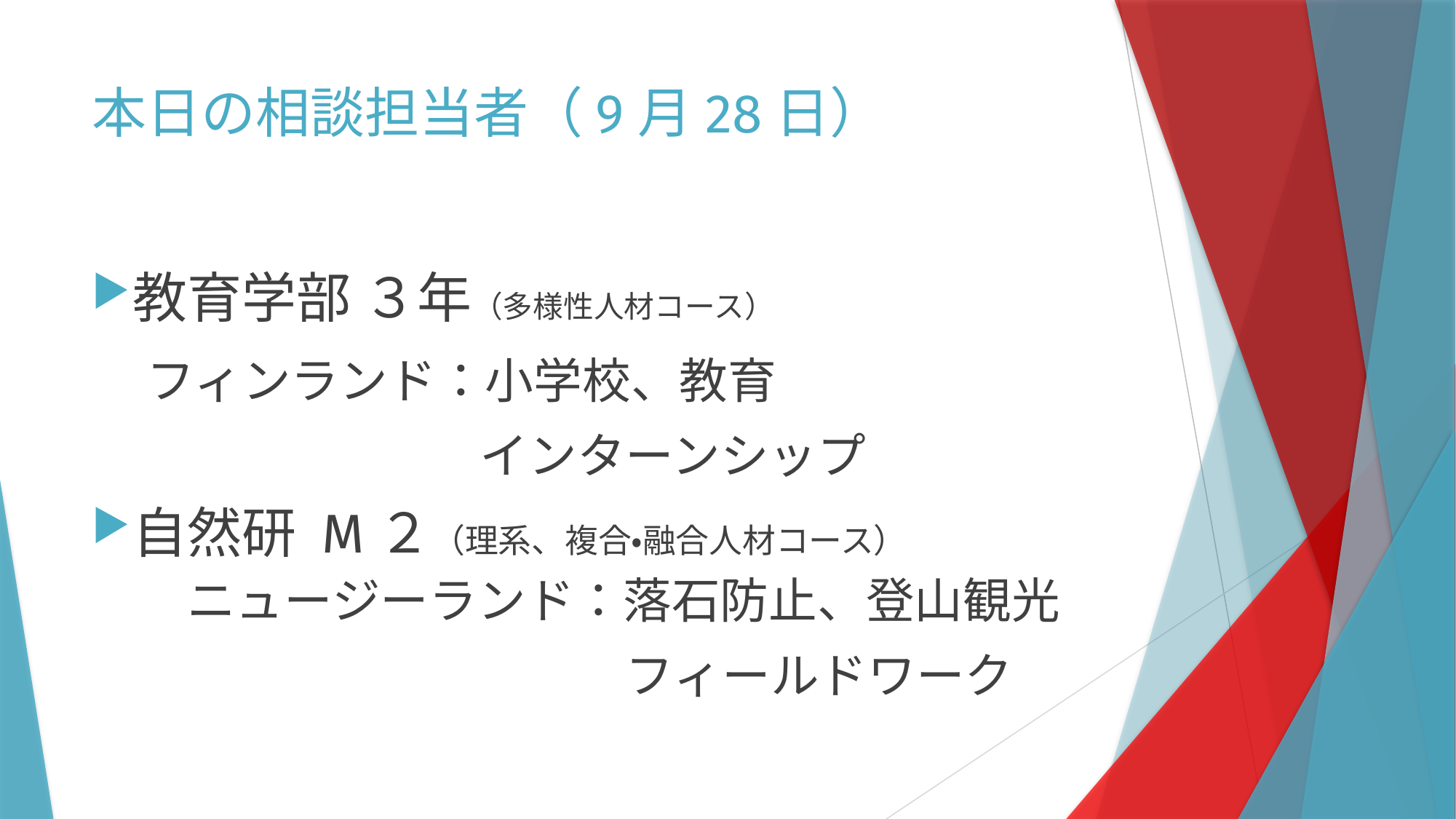

# 本日の相談担当者（9月28日）
教育学部 ３年（多様性人材コース）
　フィンランド：小学校、教育
　　　　　　　　インターンシップ
自然研 M２（理系、複合・融合人材コース）
　ニュージーランド：落石防止、登山観光
　　　　　　　　　　　フィールドワーク